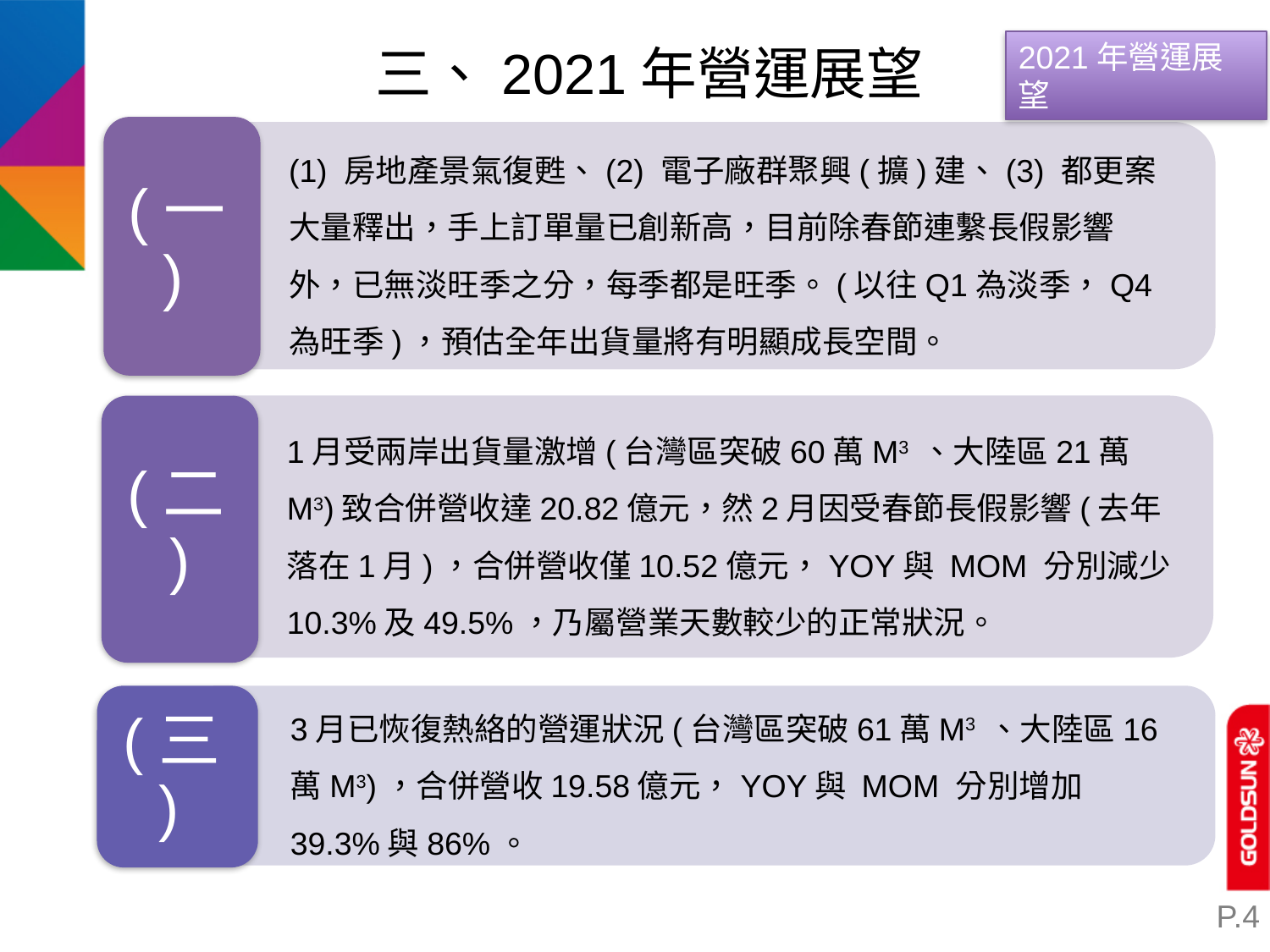

三、2021年營運展望
2021年營運展望

(一)

(1) 房地產景氣復甦、(2) 電子廠群聚興(擴)建、(3) 都更案大量釋出，手上訂單量已創新高，目前除春節連繫長假影響外，已無淡旺季之分，每季都是旺季。(以往Q1為淡季，Q4為旺季)，預估全年出貨量將有明顯成長空間。

1月受兩岸出貨量激增(台灣區突破60萬M3 、大陸區21萬M3)致合併營收達20.82億元，然2月因受春節長假影響(去年落在1月)，合併營收僅10.52億元，YOY與 MOM 分別減少10.3%及49.5%，乃屬營業天數較少的正常狀況。

(二)

3月已恢復熱絡的營運狀況(台灣區突破61萬M3 、大陸區16萬M3)，合併營收19.58億元，YOY與 MOM 分別增加39.3%與86%。

(三)
P.4